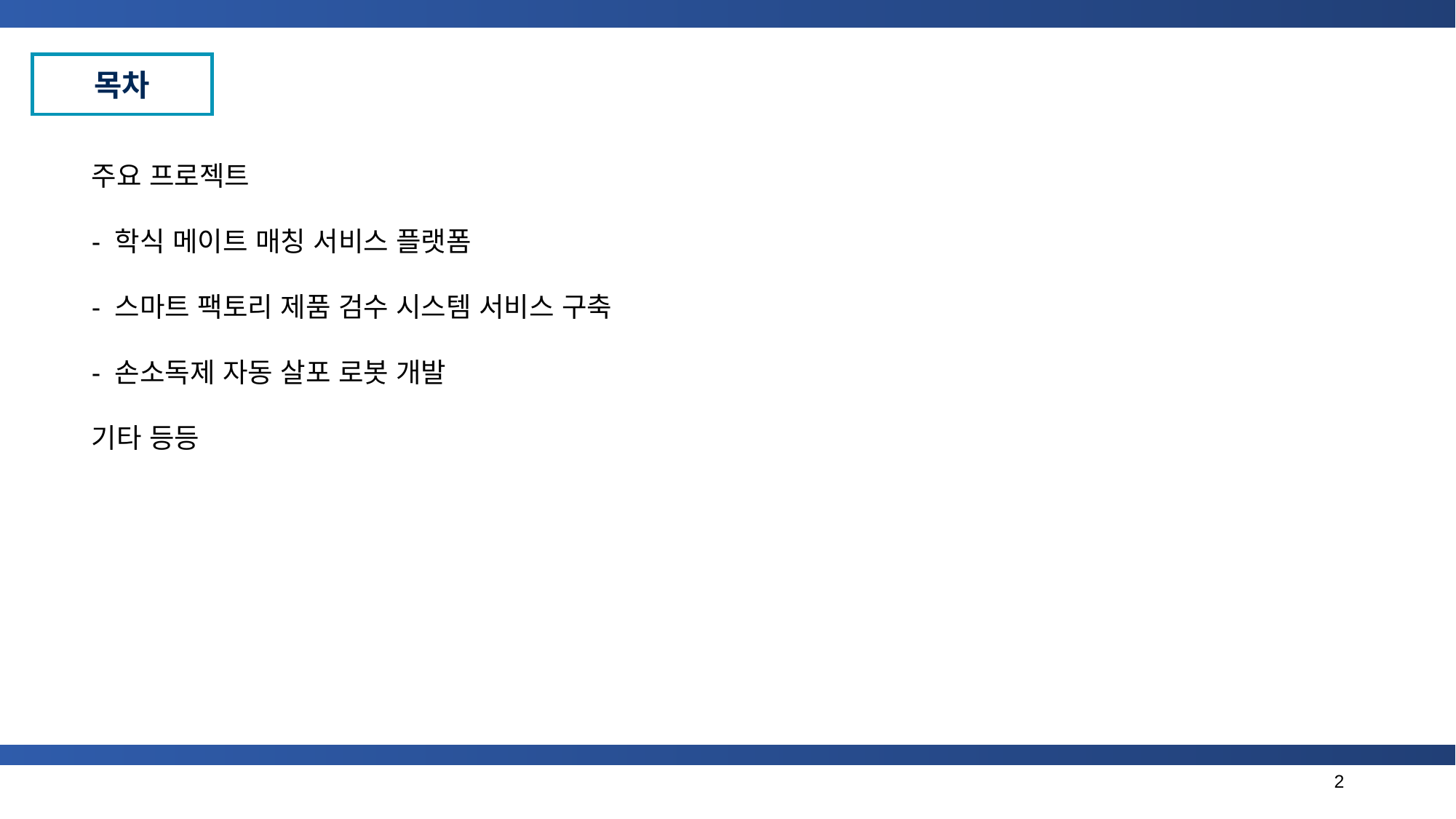

목차
주요 프로젝트
- 학식 메이트 매칭 서비스 플랫폼
- 스마트 팩토리 제품 검수 시스템 서비스 구축
- 손소독제 자동 살포 로봇 개발
기타 등등
2